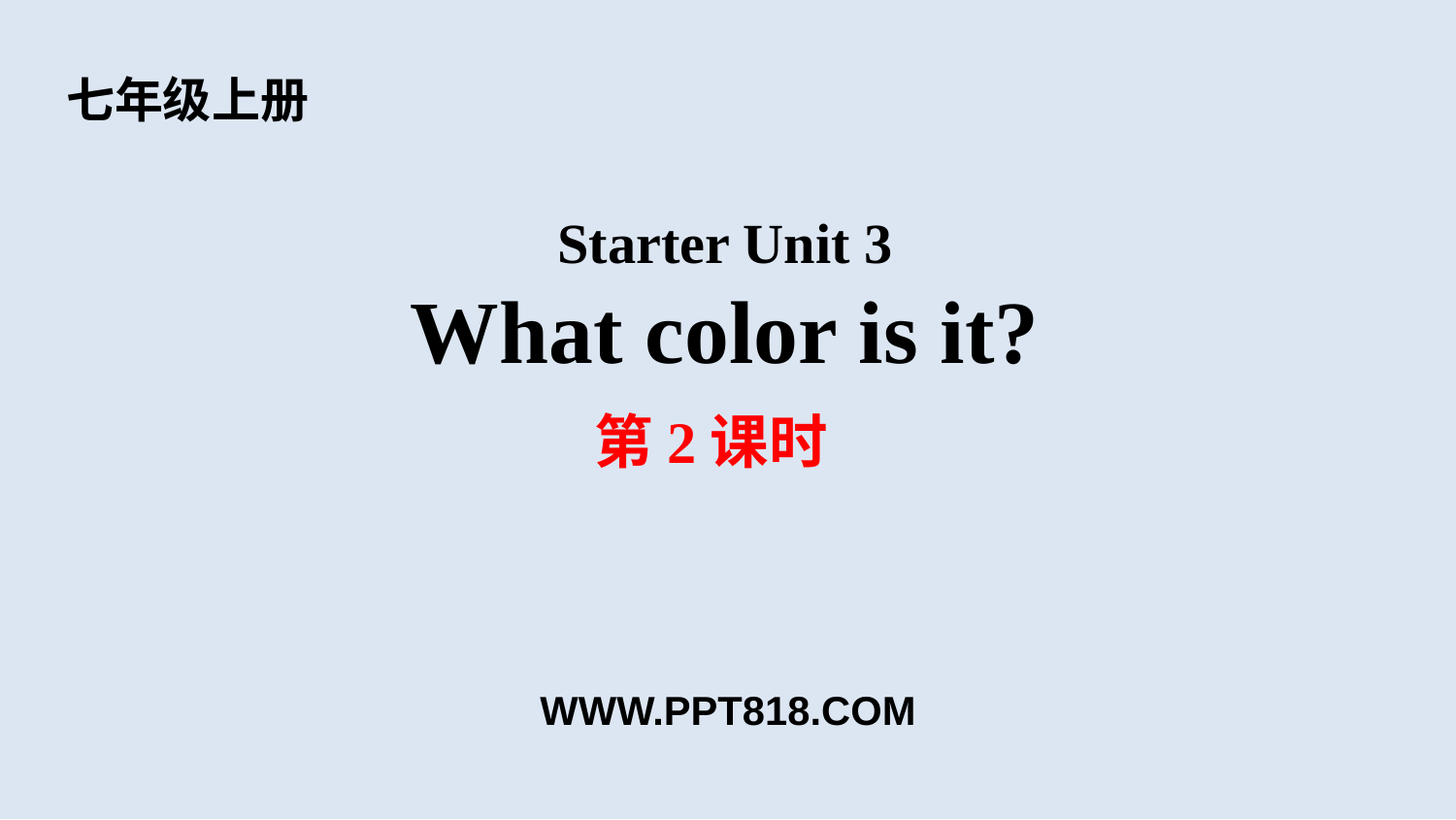

七年级上册
Starter Unit 3
What color is it?
第2课时
WWW.PPT818.COM